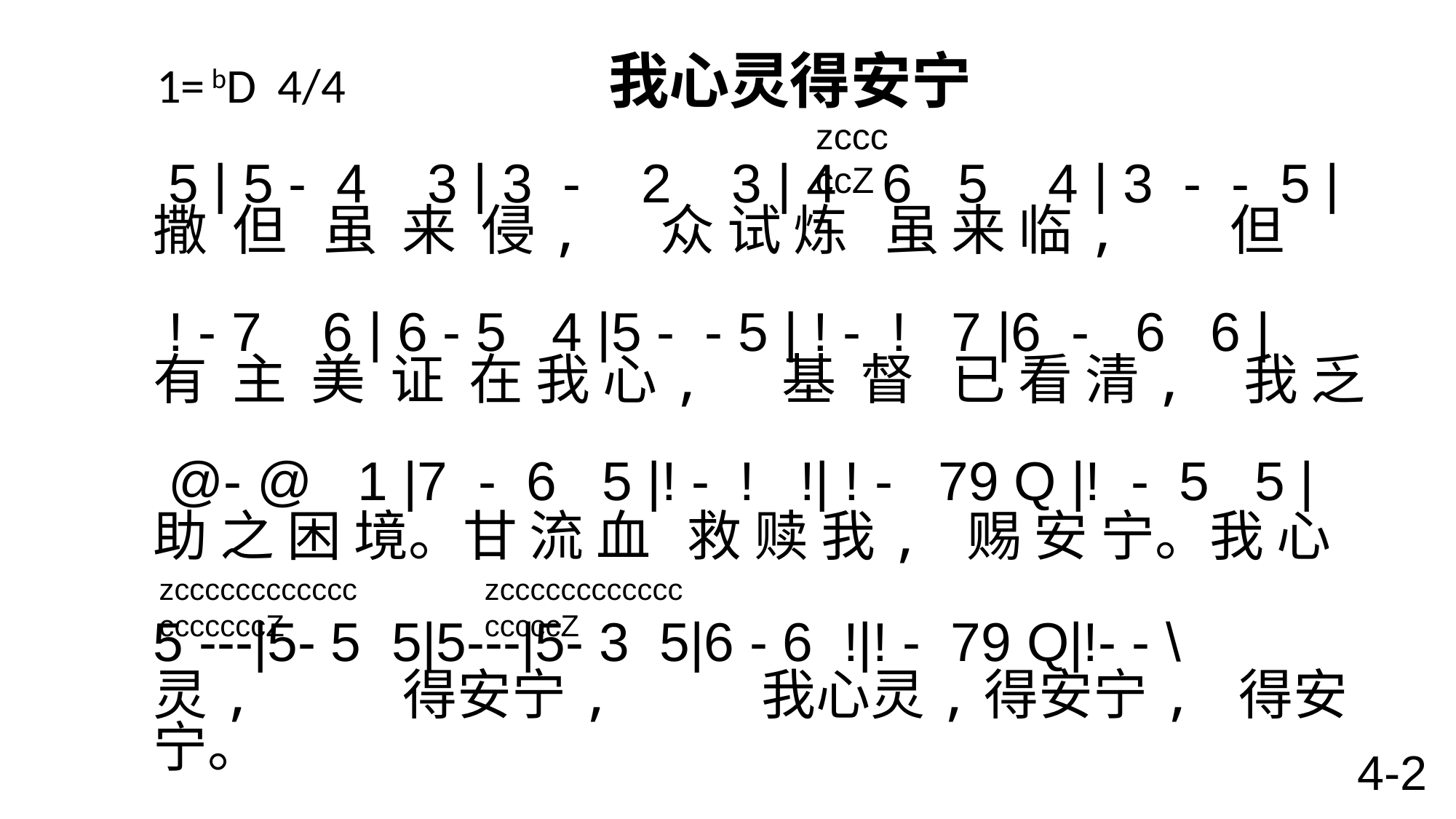

# 1= bD  4/4                       我心灵得安宁
zcccccZ
 5 | 5 -  4    3 | 3  -    2    3 | 4   6   5    4 | 3  -  -  5 |
撒  但   虽  来  侵,  众 试 炼   虽 来 临,   但
 ! - 7    6 | 6 - 5   4 |5 -  - 5 | ! -  !   7 |6  -   6   6 |
有  主  美  证  在 我 心,  基  督   已 看 清,   我 乏
 @- @   1 |7  -  6   5 |! -  !   !| ! -   79 Q |!  -  5   5 |
助 之 困 境。甘 流 血   救 赎 我, 赐 安 宁。我 心
5 ---|5- 5  5|5---|5- 3  5|6 - 6  !|! -  79 Q|!- - \
灵,         得安宁,         我心灵,得安宁, 得安宁。
zcccccccccccccccccccZ
zcccccccccccccccccZ
4-2